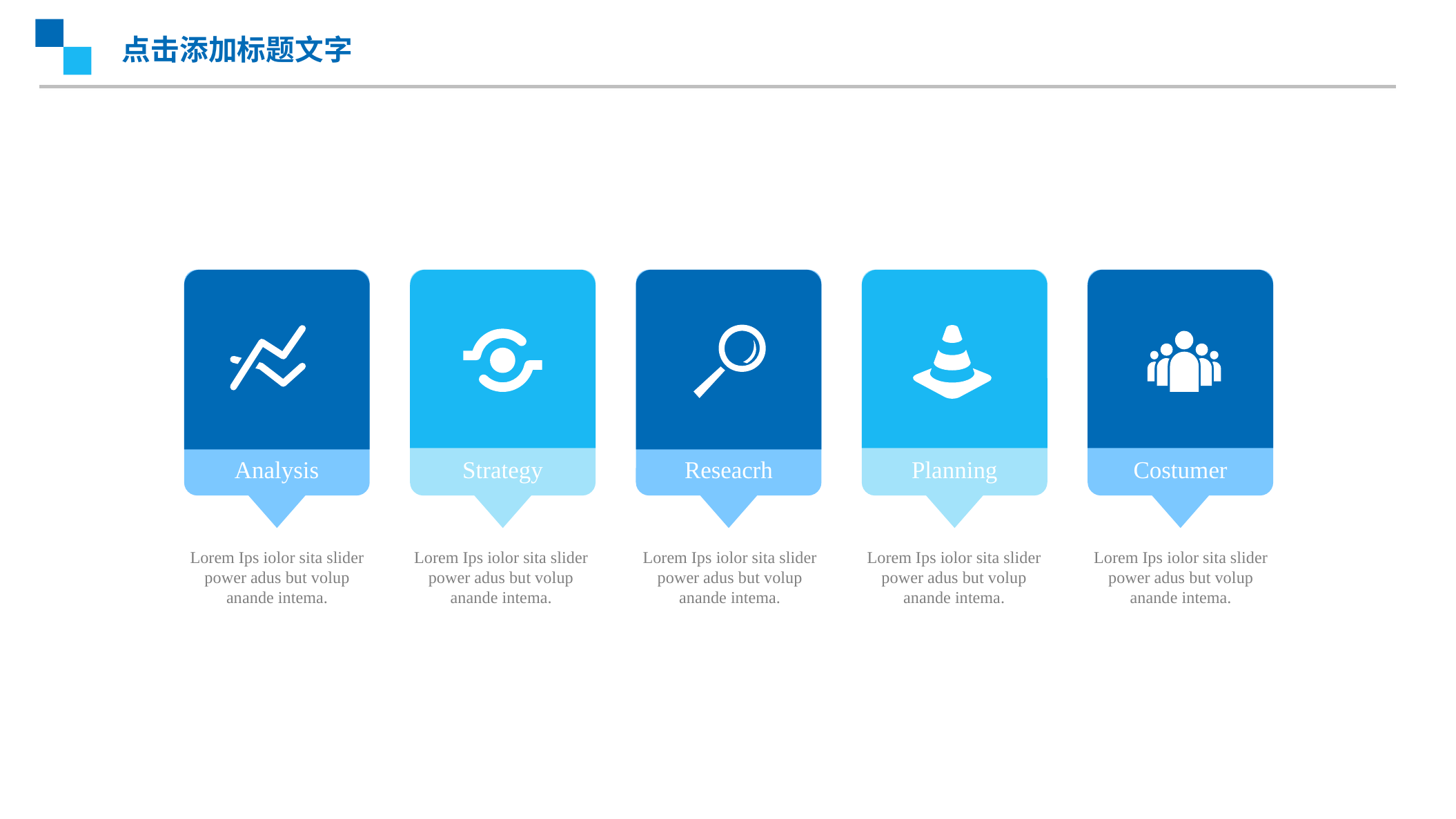

点击添加标题文字

Analysis

Strategy

Reseacrh

Planning

Costumer

Lorem Ips iolor sita slider power adus but volup
anande intema.
Lorem Ips iolor sita slider power adus but volup
anande intema.
Lorem Ips iolor sita slider power adus but volup
anande intema.
Lorem Ips iolor sita slider power adus but volup
anande intema.
Lorem Ips iolor sita slider power adus but volup
anande intema.